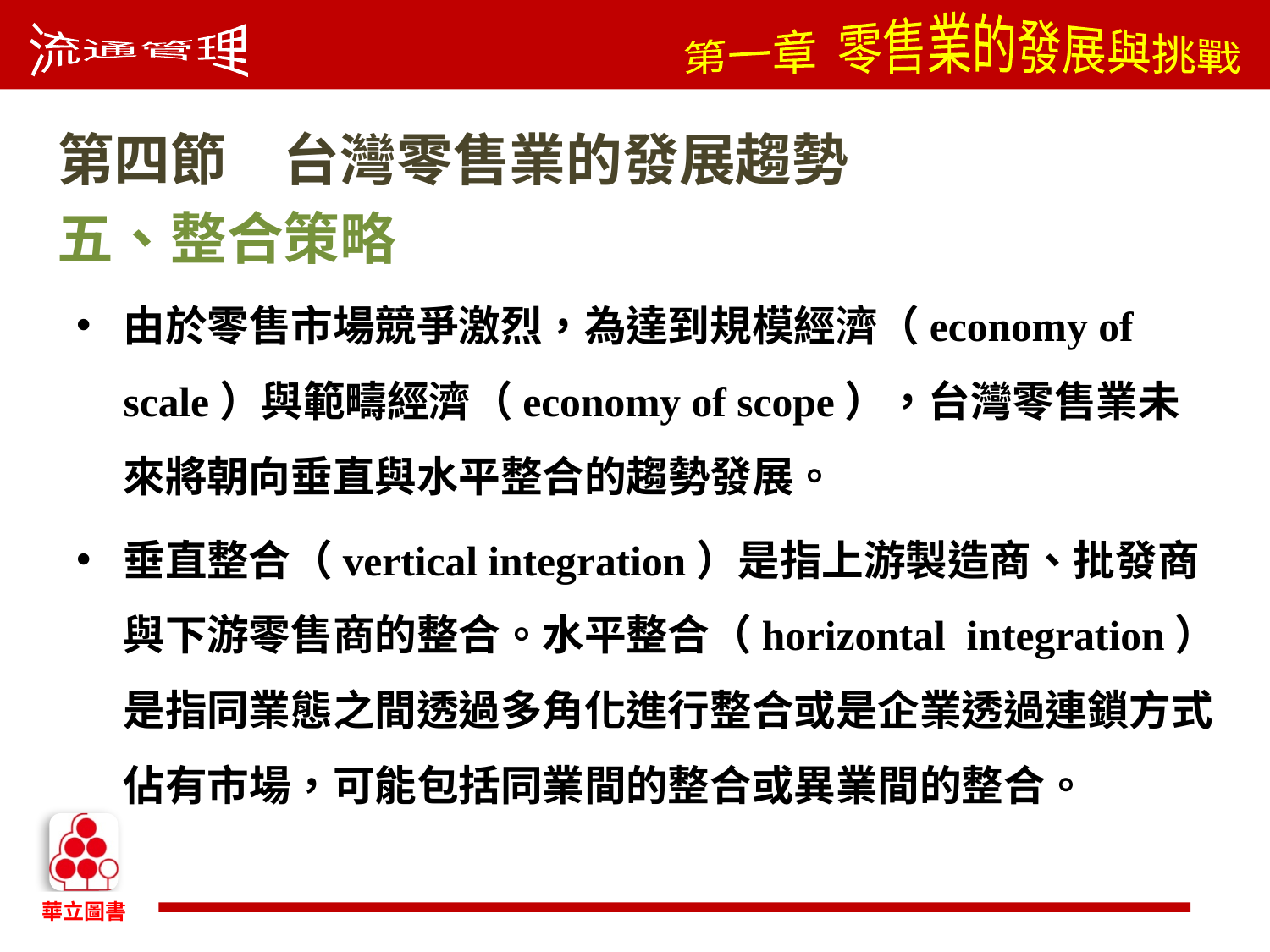

第四節　台灣零售業的發展趨勢
五、整合策略
由於零售市場競爭激烈，為達到規模經濟（economy of scale）與範疇經濟（economy of scope），台灣零售業未來將朝向垂直與水平整合的趨勢發展。
垂直整合（vertical integration）是指上游製造商、批發商與下游零售商的整合。水平整合（horizontal  integration）是指同業態之間透過多角化進行整合或是企業透過連鎖方式佔有市場，可能包括同業間的整合或異業間的整合。